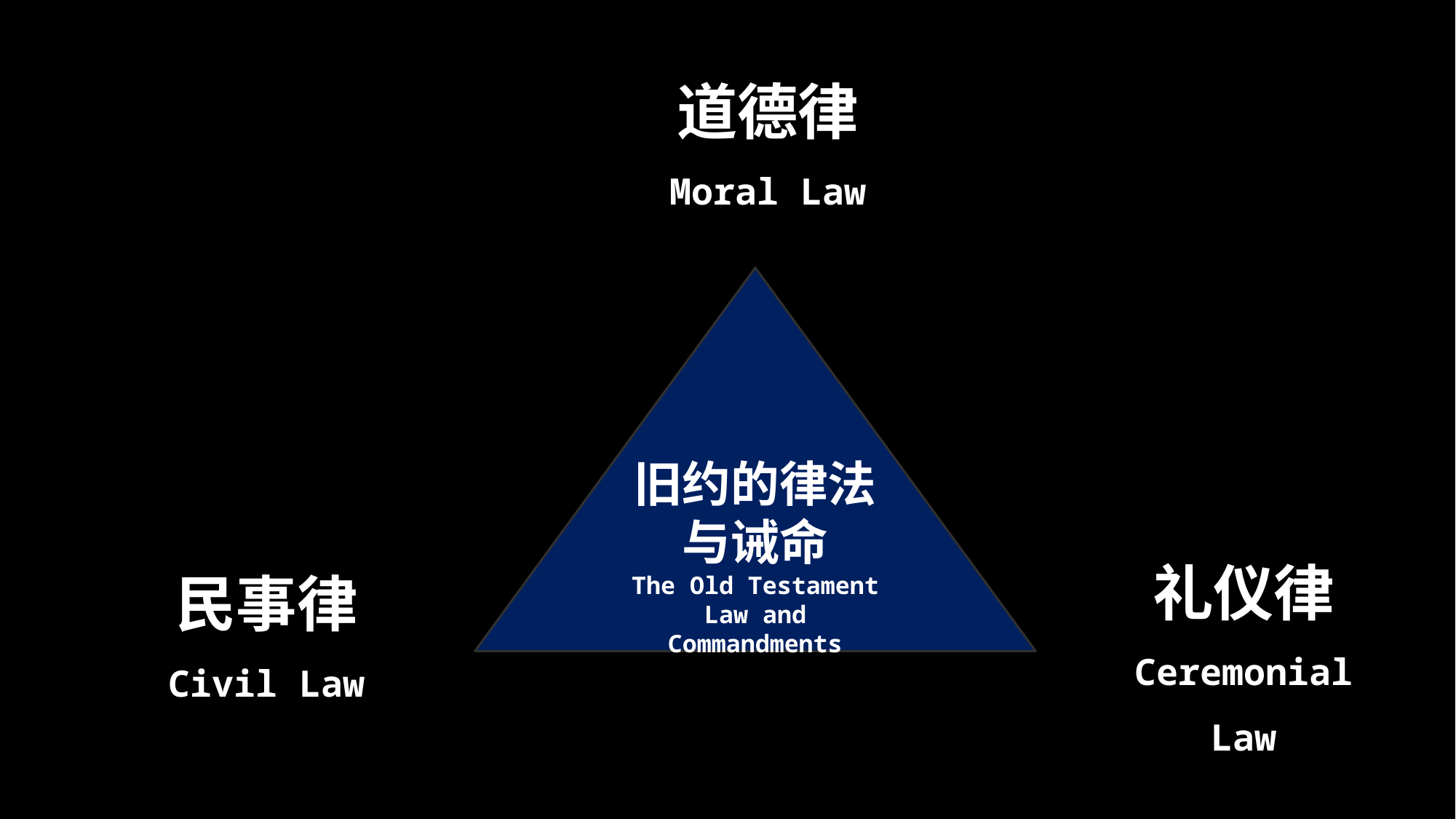

道德律
Moral Law
旧约的律法与诫命
The Old Testament Law and Commandments
礼仪律
Ceremonial Law
民事律
Civil Law